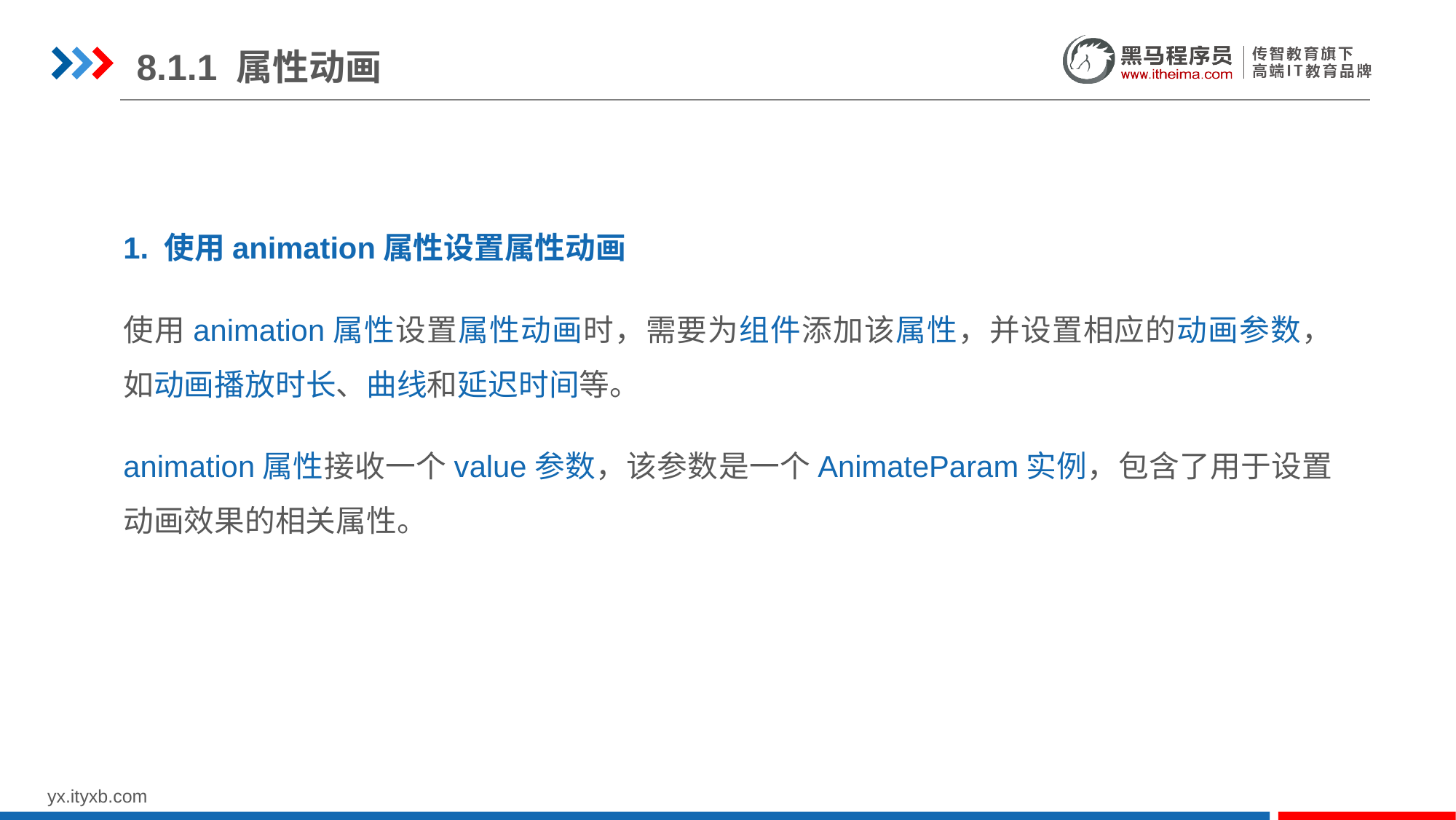

8.1.1 属性动画
1. 使用animation属性设置属性动画

使用animation属性设置属性动画时，需要为组件添加该属性，并设置相应的动画参数，如动画播放时长、曲线和延迟时间等。

animation属性接收一个value参数，该参数是一个AnimateParam实例，包含了用于设置动画效果的相关属性。